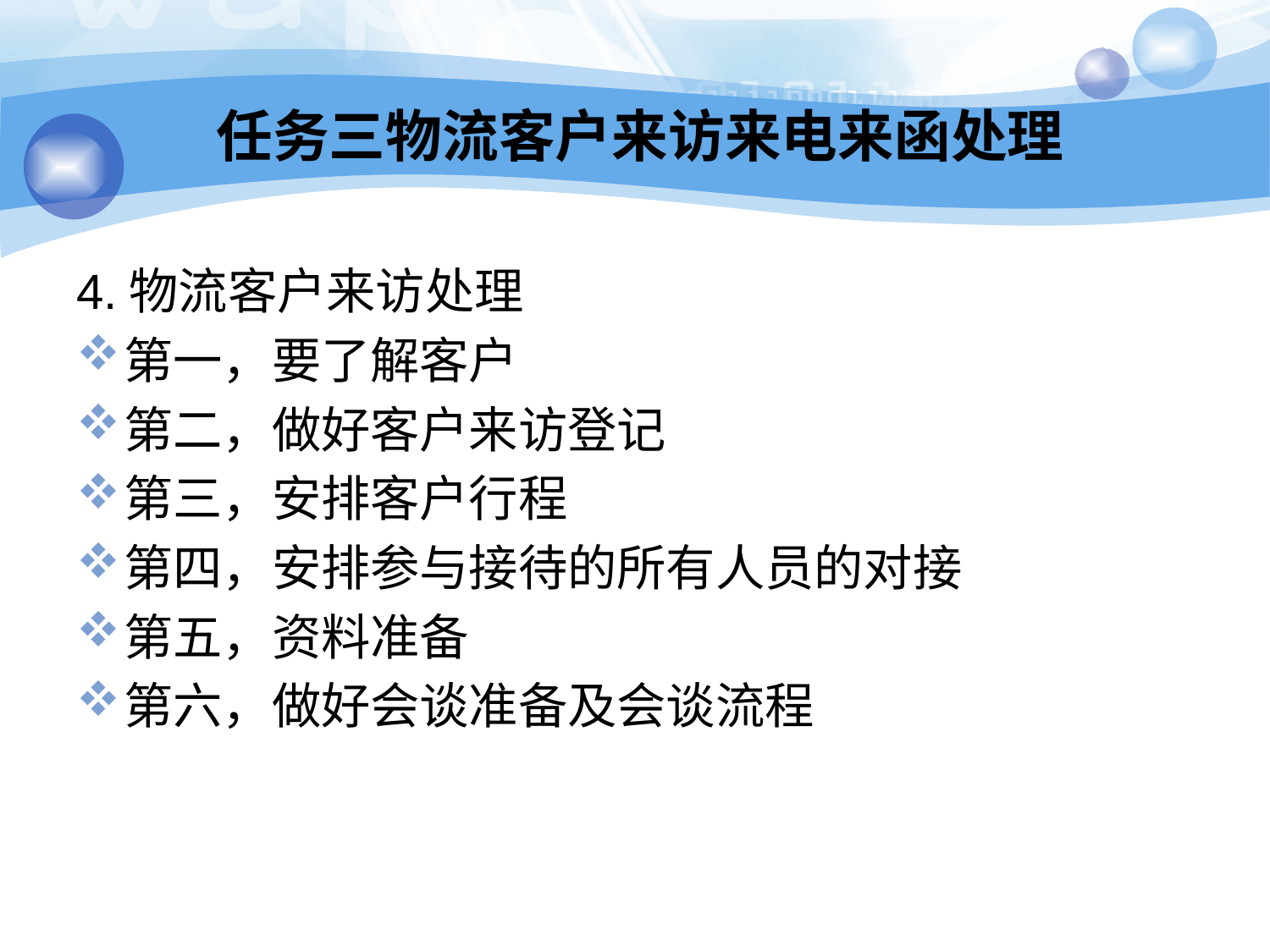

# 任务三物流客户来访来电来函处理
4.物流客户来访处理
第一，要了解客户
第二，做好客户来访登记
第三，安排客户行程
第四，安排参与接待的所有人员的对接
第五，资料准备
第六，做好会谈准备及会谈流程